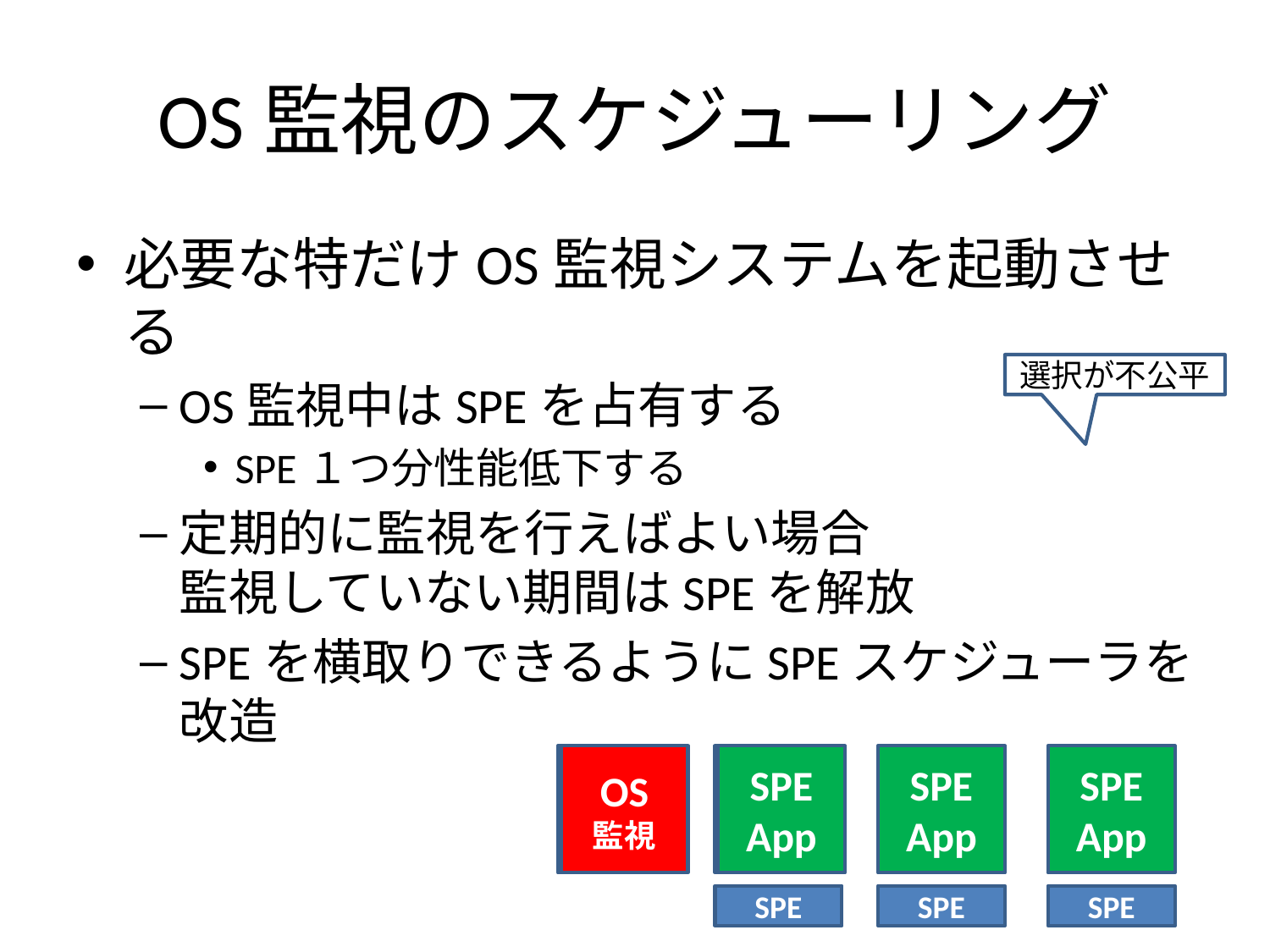

# OS監視のスケジューリング
必要な特だけOS監視システムを起動させる
OS監視中はSPEを占有する
SPE１つ分性能低下する
定期的に監視を行えばよい場合
監視していない期間はSPEを解放
SPEを横取りできるようにSPEスケジューラを改造
選択が不公平
OS
監視
OS
監視
SPE
App
SPE
App
SPE
App
SPE
SPE
App
SPE
SPE